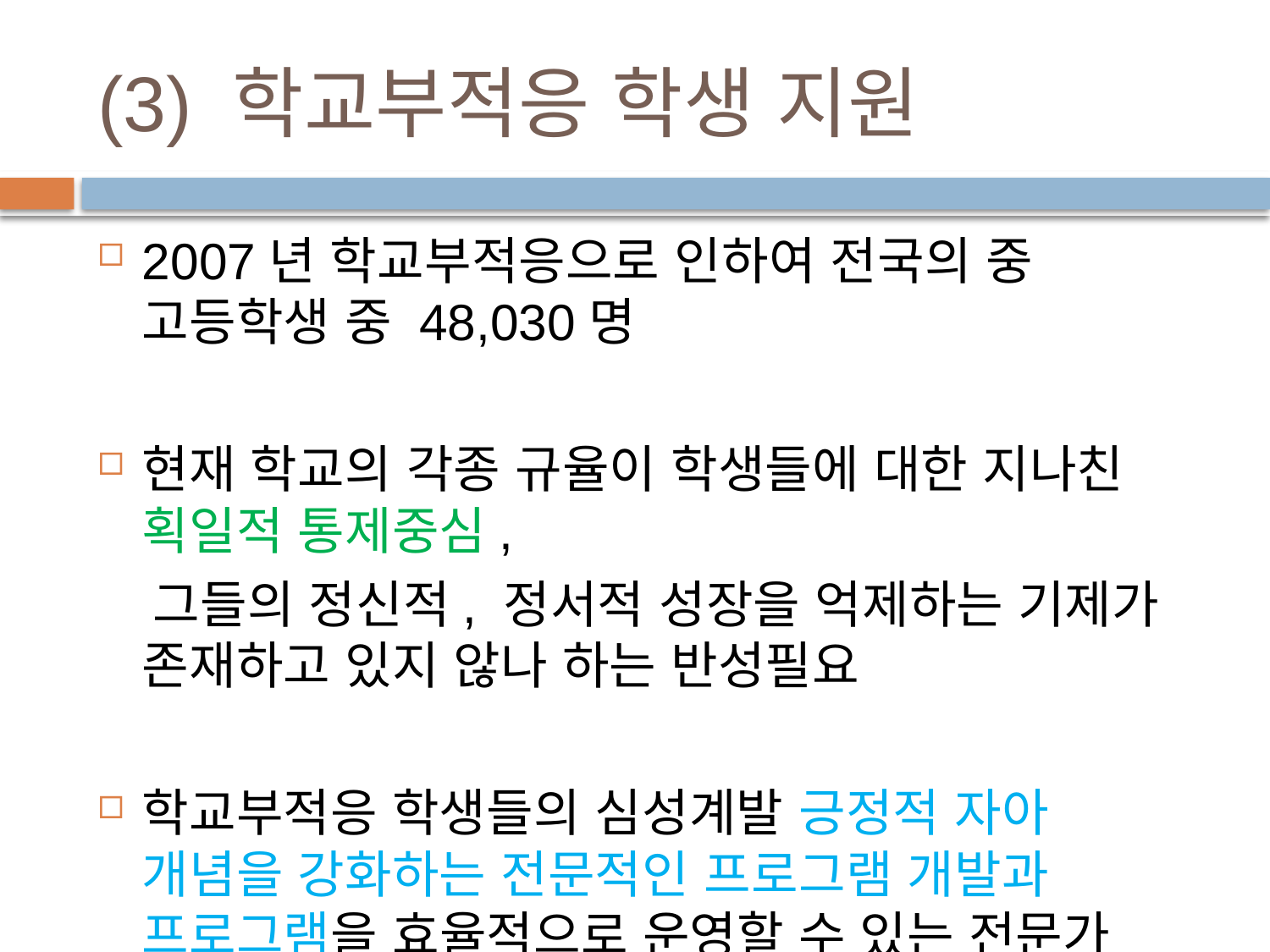

# (3) 학교부적응 학생 지원
2007년 학교부적응으로 인하여 전국의 중 고등학생 중 48,030명

현재 학교의 각종 규율이 학생들에 대한 지나친 획일적 통제중심,
   그들의 정신적, 정서적 성장을 억제하는 기제가 존재하고 있지 않나 하는 반성필요

학교부적응 학생들의 심성계발 긍정적 자아 개념을 강화하는 전문적인 프로그램 개발과 프로그램을 효율적으로 운영할 수 있는 전문가 배치 필요함